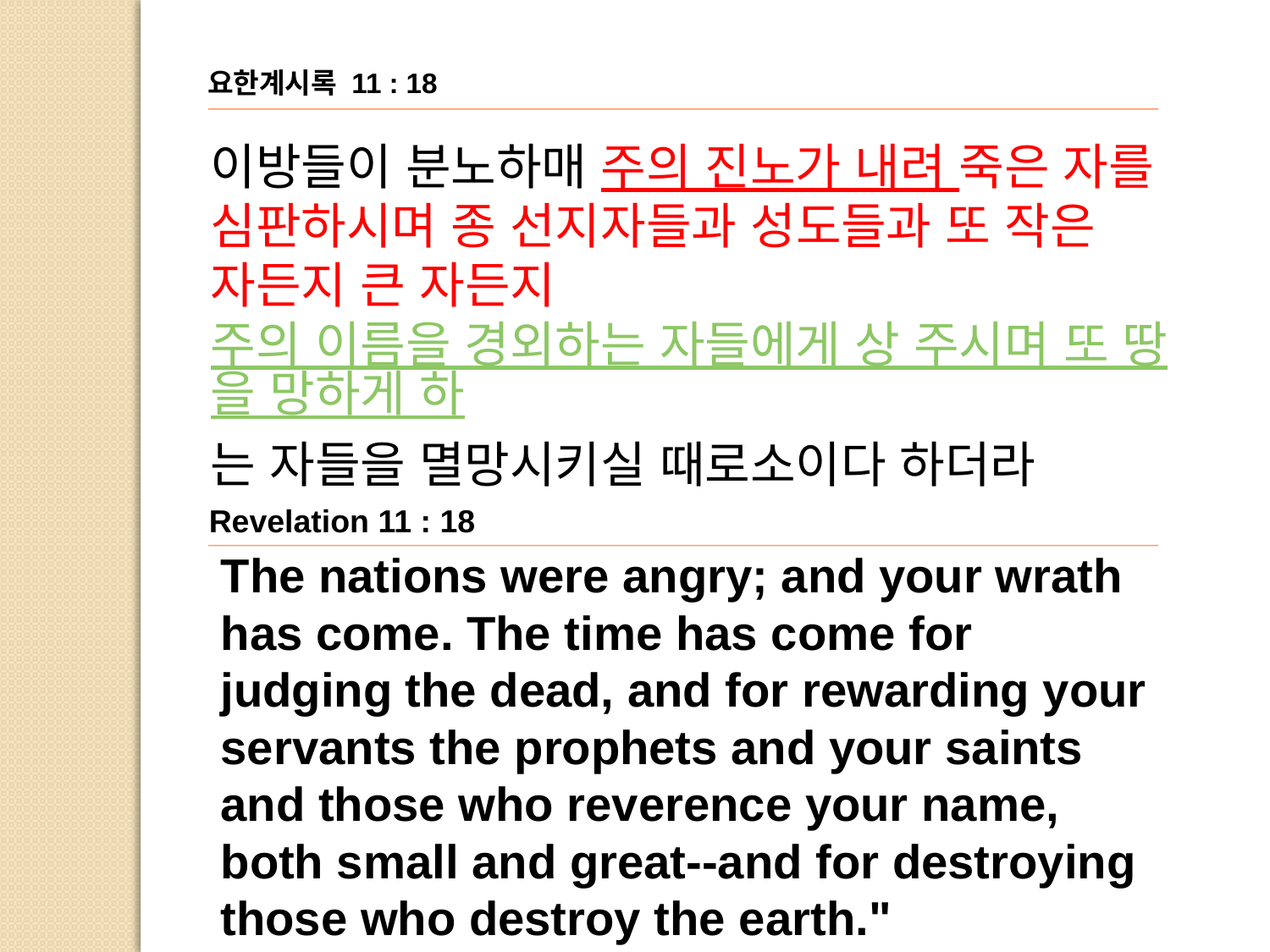

요한계시록 11 : 18

이방들이 분노하매 주의 진노가 내려 죽은 자를 심판하시며 종 선지자들과 성도들과 또 작은 자든지 큰 자든지 주의 이름을 경외하는 자들에게 상 주시며 또 땅을 망하게 하
는 자들을 멸망시키실 때로소이다 하더라
Revelation 11 : 18
The nations were angry; and your wrath has come. The time has come for judging the dead, and for rewarding your servants the prophets and your saints and those who reverence your name, both small and great--and for destroying
those who destroy the earth."